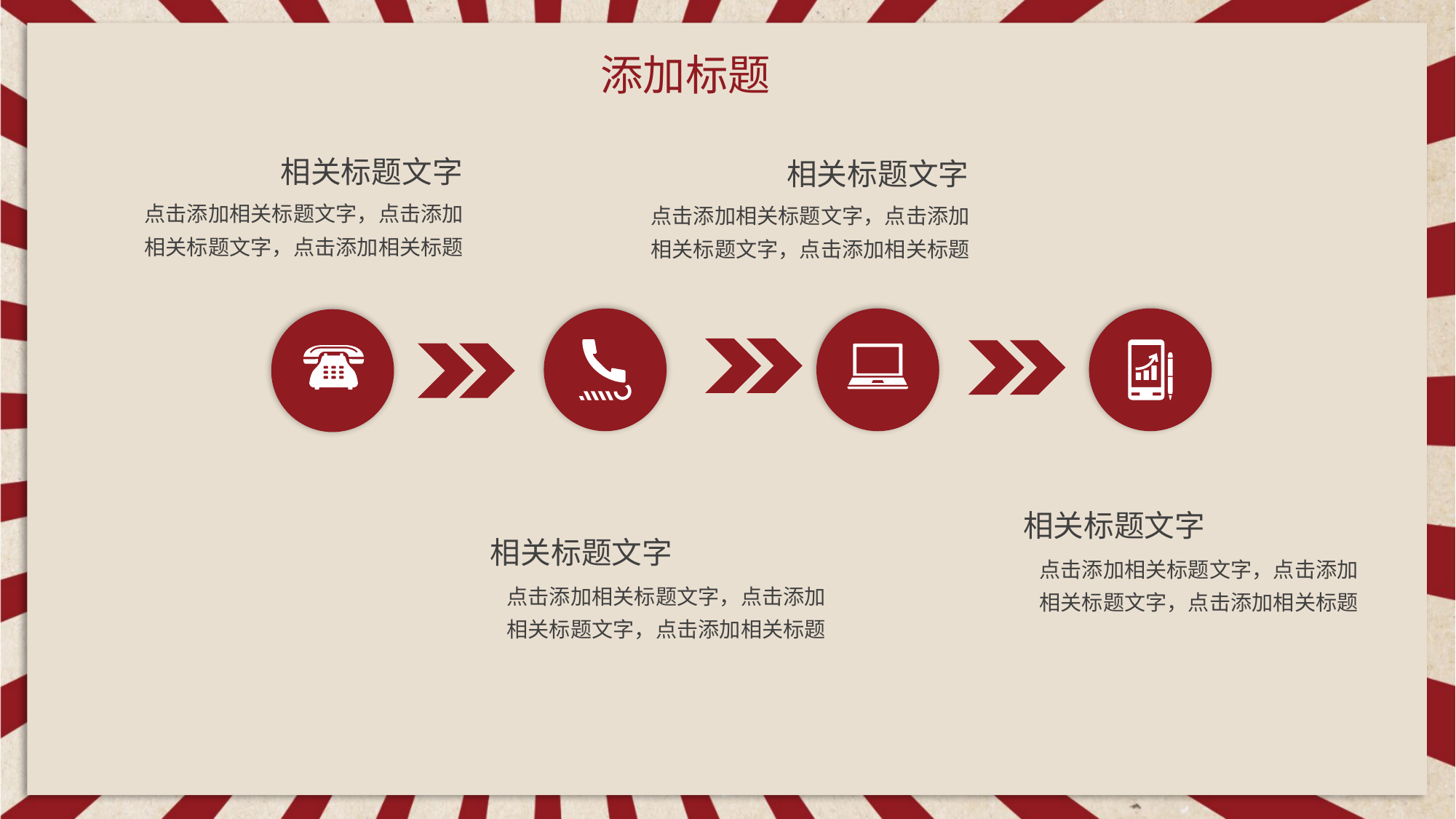

相关标题文字
点击添加相关标题文字，点击添加相关标题文字，点击添加相关标题
相关标题文字
点击添加相关标题文字，点击添加相关标题文字，点击添加相关标题

相关标题文字
点击添加相关标题文字，点击添加相关标题文字，点击添加相关标题
相关标题文字
点击添加相关标题文字，点击添加相关标题文字，点击添加相关标题